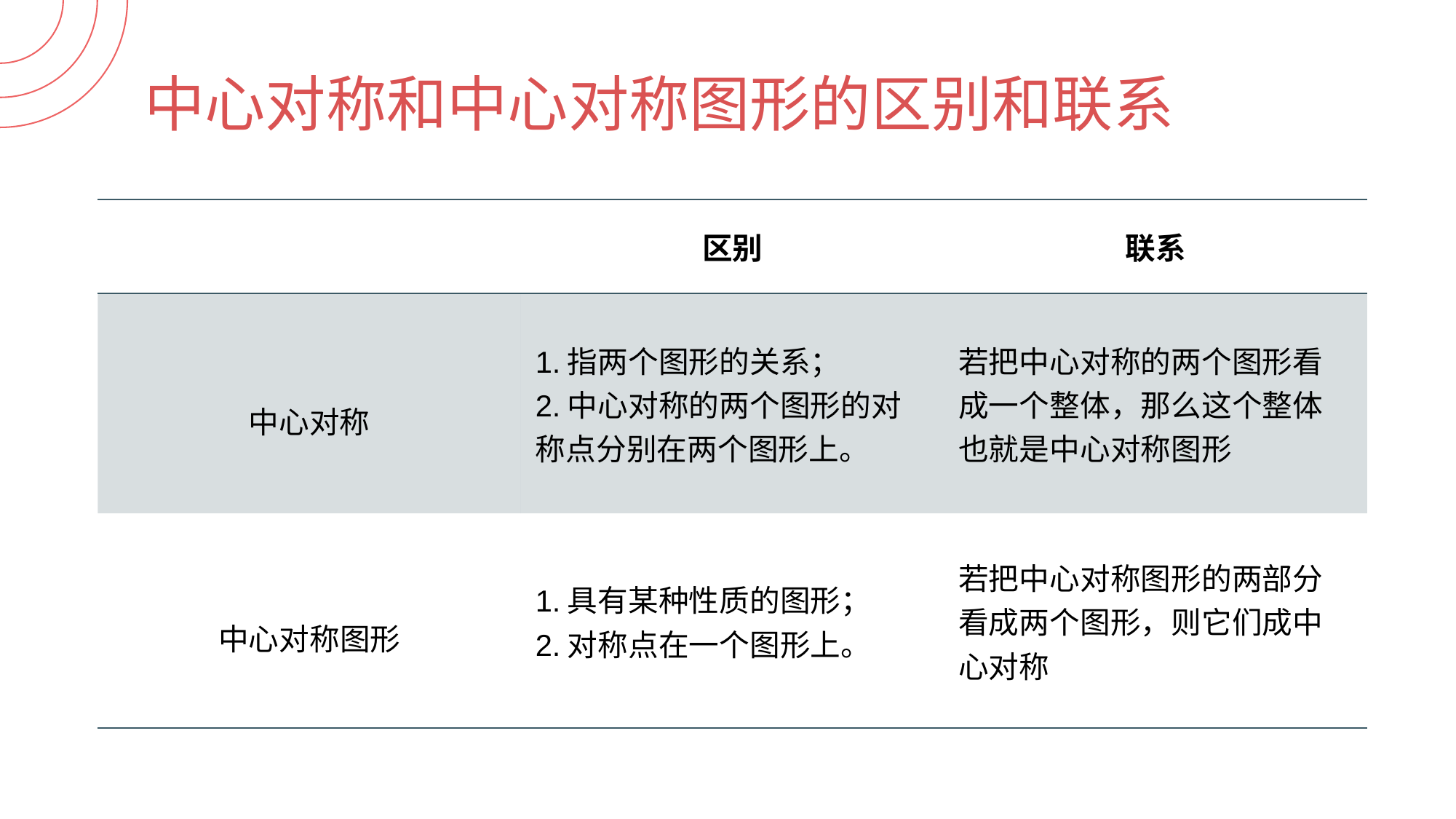

中心对称和中心对称图形的区别和联系
|  | 区别 | 联系 |
| --- | --- | --- |
| 中心对称 | 1.指两个图形的关系； 2.中心对称的两个图形的对称点分别在两个图形上。 | 若把中心对称的两个图形看成一个整体，那么这个整体也就是中心对称图形 |
| 中心对称图形 | 1.具有某种性质的图形； 2.对称点在一个图形上。 | 若把中心对称图形的两部分看成两个图形，则它们成中心对称 |